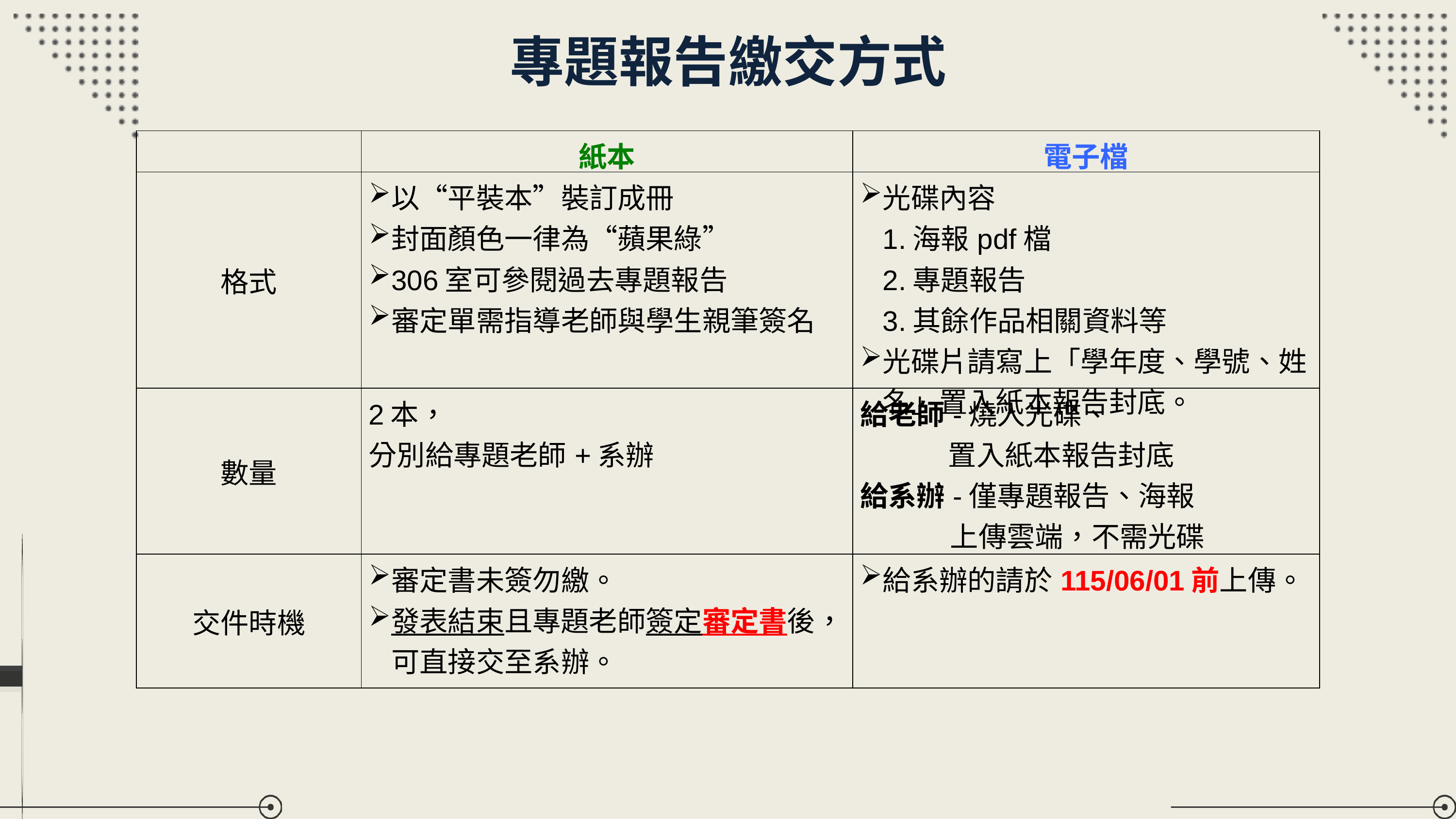

專題報告繳交方式
|  | 紙本 | 電子檔 |
| --- | --- | --- |
| 格式 | 以“平裝本”裝訂成冊 封面顏色一律為“蘋果綠” 306室可參閱過去專題報告 審定單需指導老師與學生親筆簽名 | 光碟內容 1.海報pdf檔 2.專題報告 3.其餘作品相關資料等 光碟片請寫上「學年度、學號、姓名」置入紙本報告封底。 |
| 數量 | 2本， 分別給專題老師+系辦 | 給老師-燒入光碟、 置入紙本報告封底 給系辦-僅專題報告、海報 上傳雲端，不需光碟 |
| 交件時機 | 審定書未簽勿繳。 發表結束且專題老師簽定審定書後，可直接交至系辦。 | 給系辦的請於115/06/01前上傳。 |